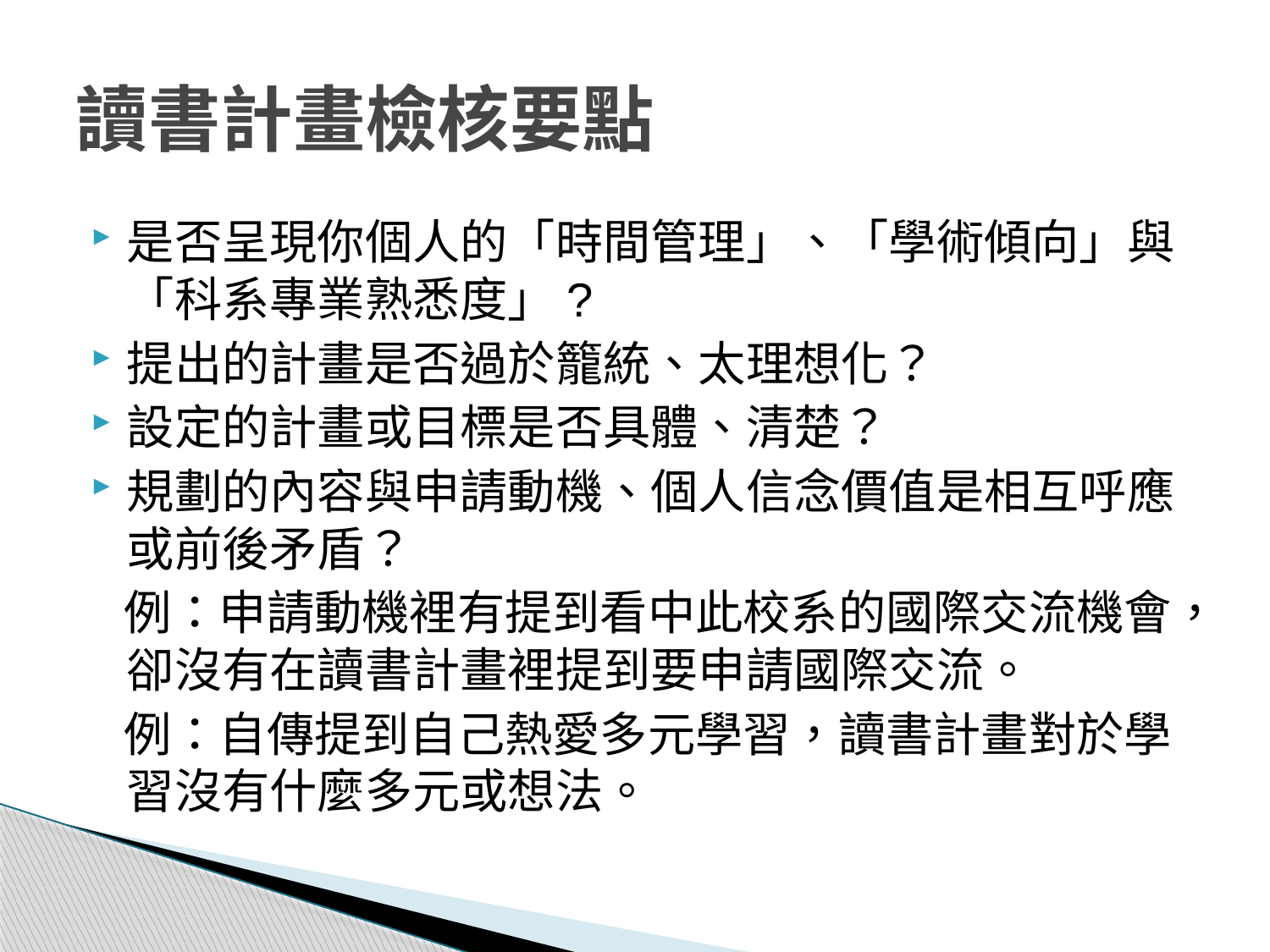

# 讀書計畫檢核要點
是否呈現你個人的「時間管理」、「學術傾向」與「科系專業熟悉度」?
提出的計畫是否過於籠統、太理想化？
設定的計畫或目標是否具體、清楚？
規劃的內容與申請動機、個人信念價值是相互呼應或前後矛盾？
  例：申請動機裡有提到看中此校系的國際交流機會，卻沒有在讀書計畫裡提到要申請國際交流。
  例：自傳提到自己熱愛多元學習，讀書計畫對於學習沒有什麼多元或想法。